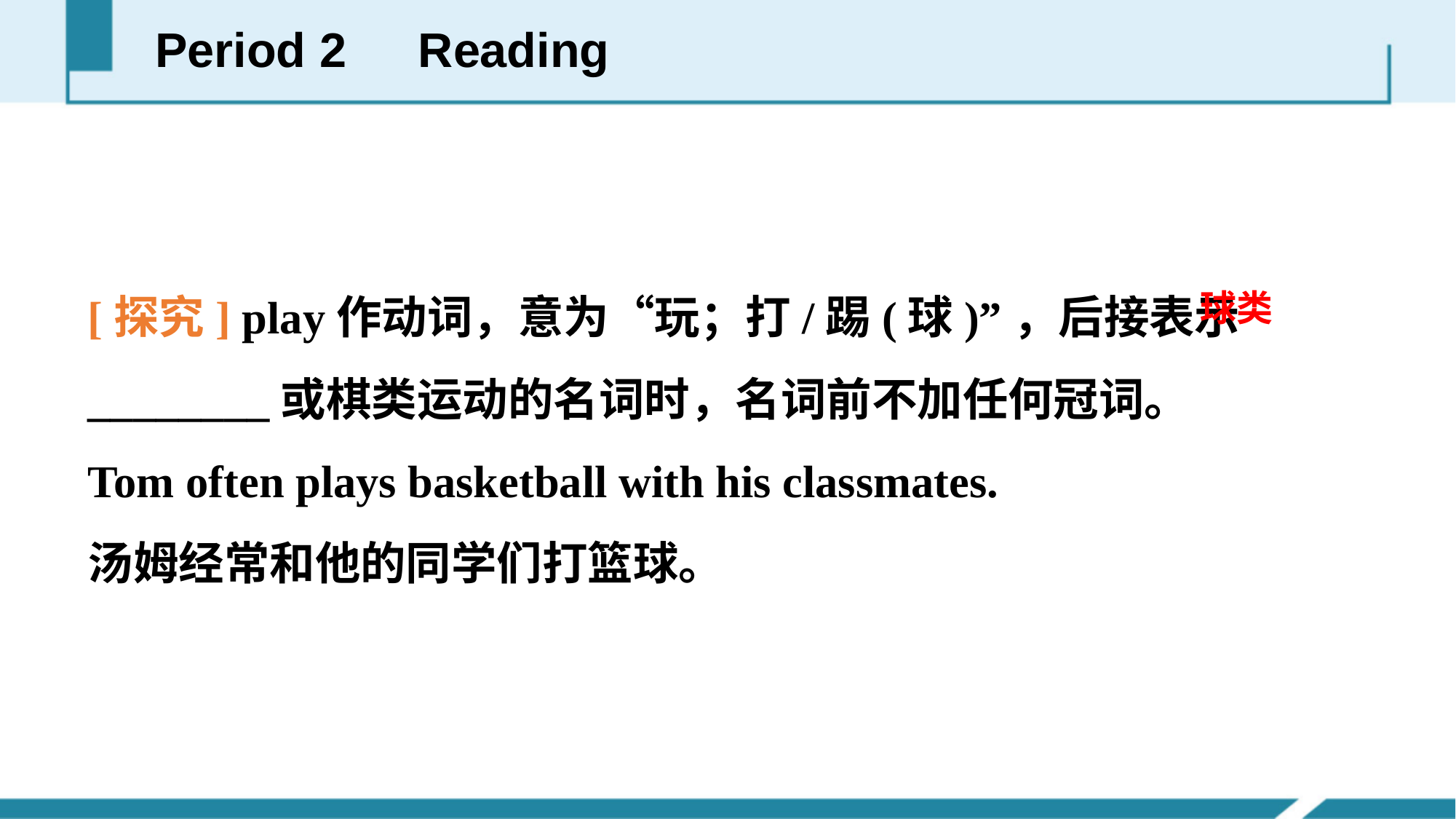

Period 2　Reading
[探究] play作动词，意为“玩；打/踢(球)”，后接表示________或棋类运动的名词时，名词前不加任何冠词。
Tom often plays basketball with his classmates.
汤姆经常和他的同学们打篮球。
球类